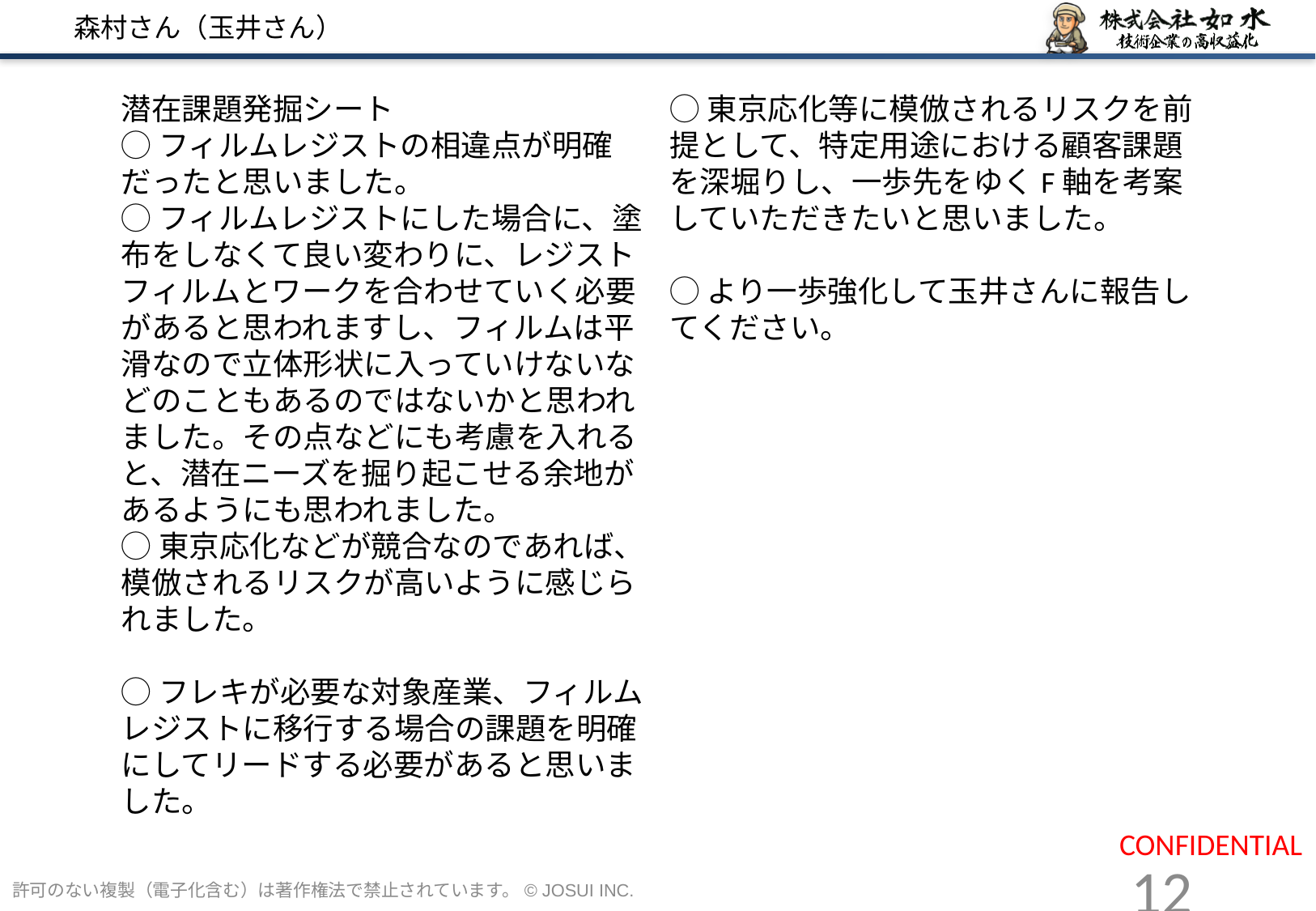

# 森村さん（玉井さん）
◯東京応化等に模倣されるリスクを前提として、特定用途における顧客課題を深堀りし、一歩先をゆくF軸を考案していただきたいと思いました。

◯より一歩強化して玉井さんに報告してください。

潜在課題発掘シート
◯フィルムレジストの相違点が明確だったと思いました。
◯フィルムレジストにした場合に、塗布をしなくて良い変わりに、レジストフィルムとワークを合わせていく必要があると思われますし、フィルムは平滑なので立体形状に入っていけないなどのこともあるのではないかと思われました。その点などにも考慮を入れると、潜在ニーズを掘り起こせる余地があるようにも思われました。
◯東京応化などが競合なのであれば、模倣されるリスクが高いように感じられました。

◯フレキが必要な対象産業、フィルムレジストに移行する場合の課題を明確にしてリードする必要があると思いました。
許可のない複製（電子化含む）は著作権法で禁止されています。© JOSUI INC.
12